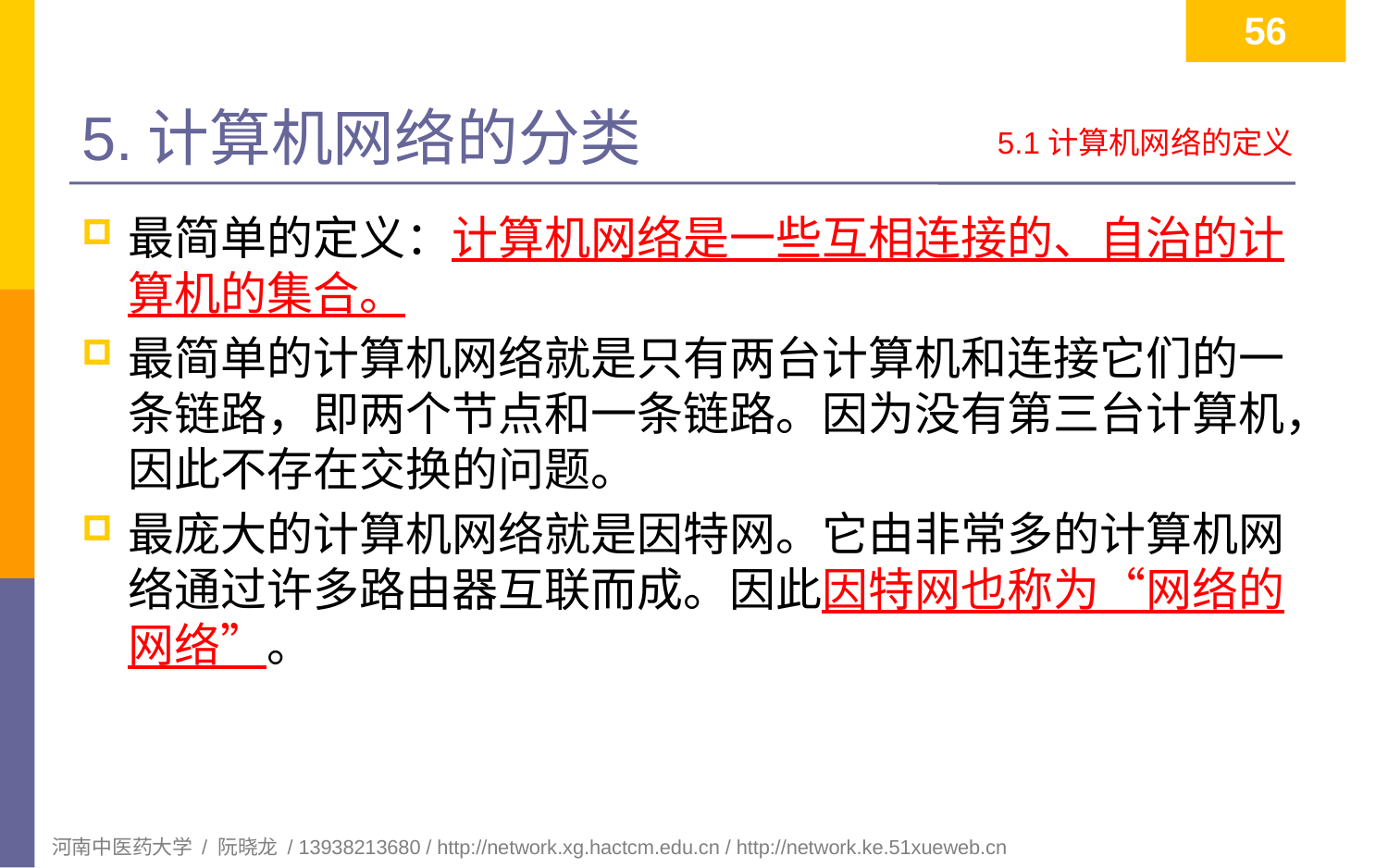

56
# 5.计算机网络的分类
5.1计算机网络的定义
最简单的定义：计算机网络是一些互相连接的、自治的计算机的集合。
最简单的计算机网络就是只有两台计算机和连接它们的一条链路，即两个节点和一条链路。因为没有第三台计算机，因此不存在交换的问题。
最庞大的计算机网络就是因特网。它由非常多的计算机网络通过许多路由器互联而成。因此因特网也称为“网络的网络”。